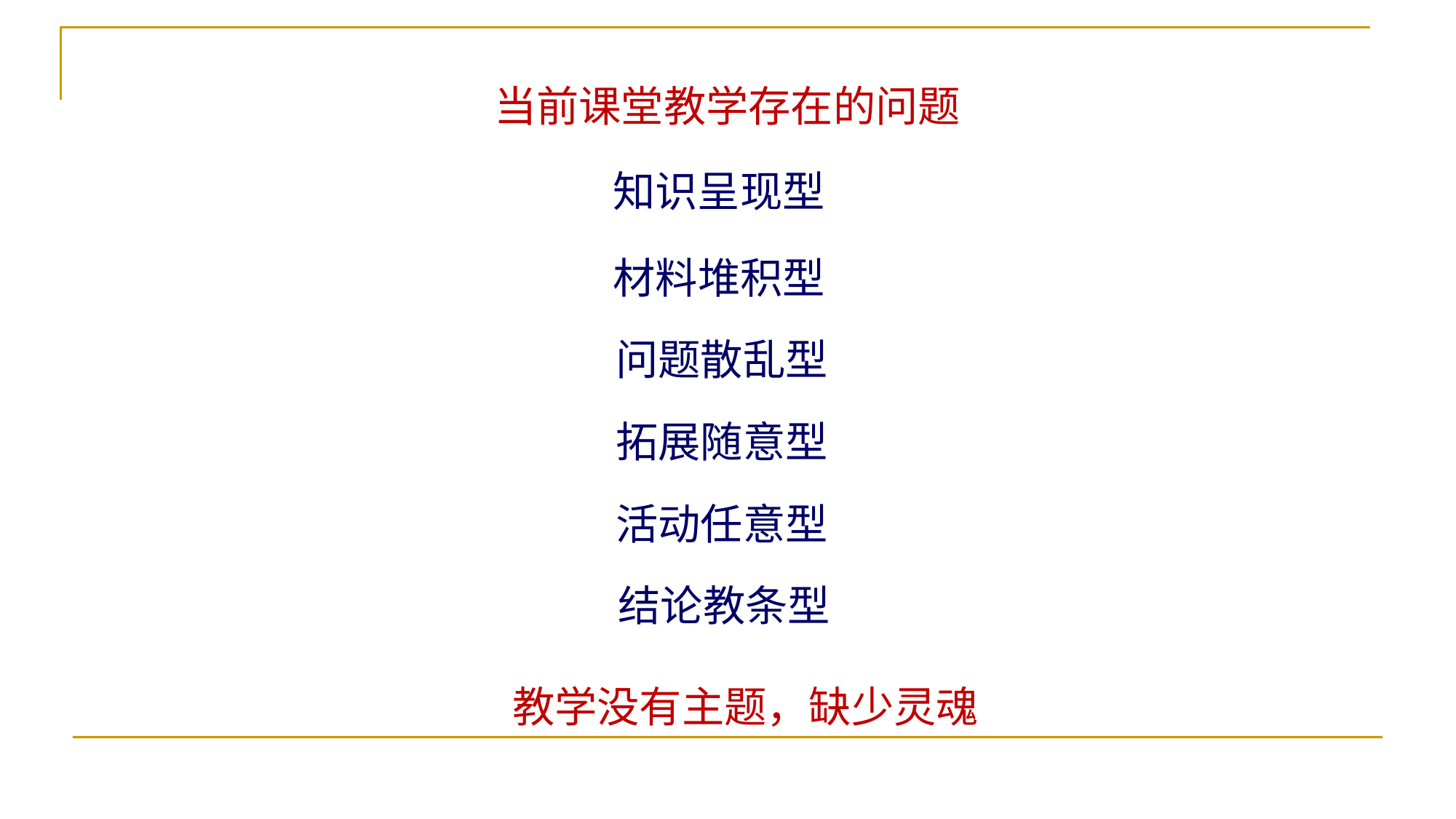

当前课堂教学存在的问题
知识呈现型
材料堆积型
问题散乱型
拓展随意型
活动任意型
结论教条型
 教学没有主题，缺少灵魂